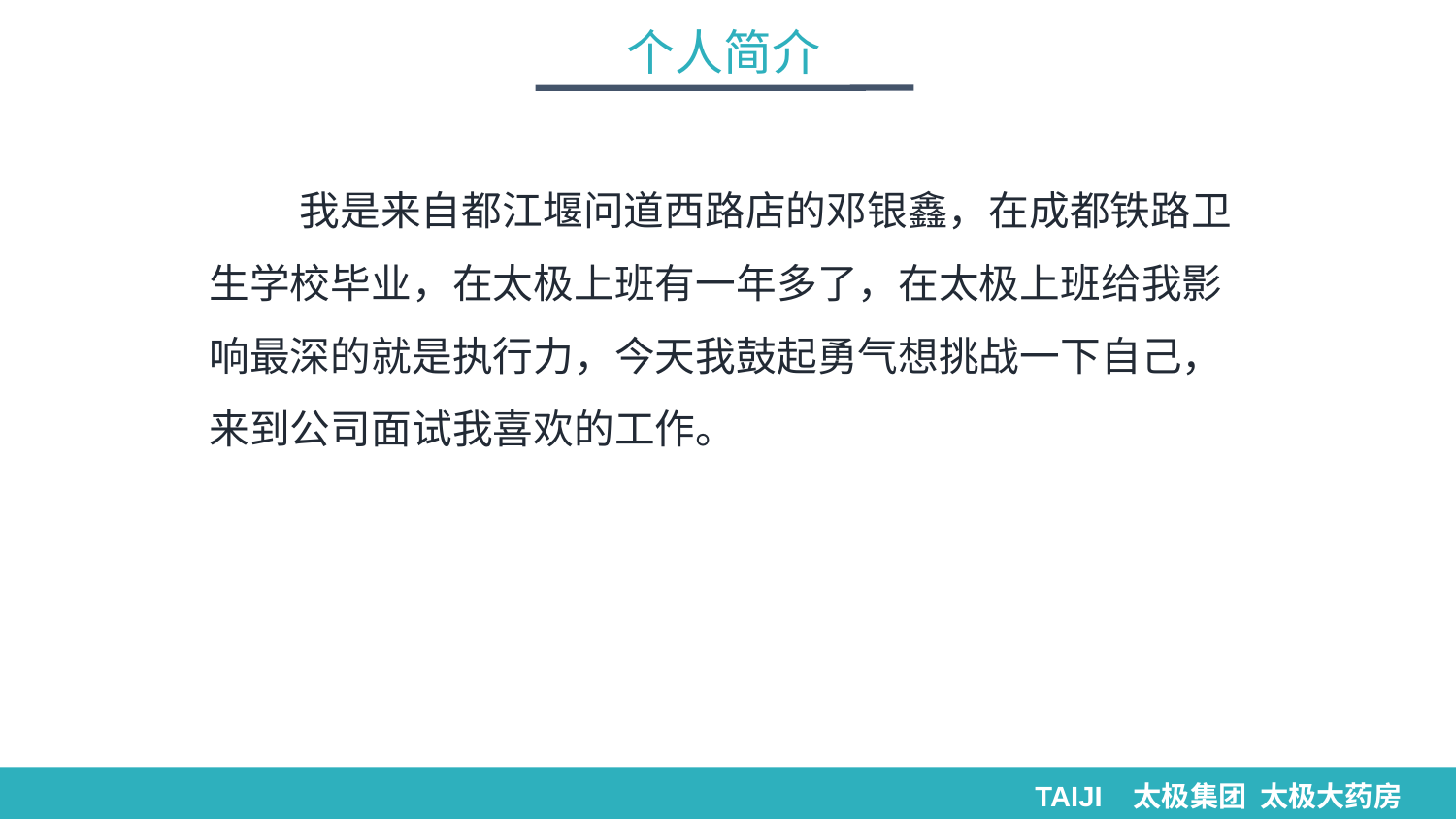

个人简介
 我是来自都江堰问道西路店的邓银鑫，在成都铁路卫生学校毕业，在太极上班有一年多了，在太极上班给我影响最深的就是执行力，今天我鼓起勇气想挑战一下自己，来到公司面试我喜欢的工作。

TAIJI   太极集团  太极大药房